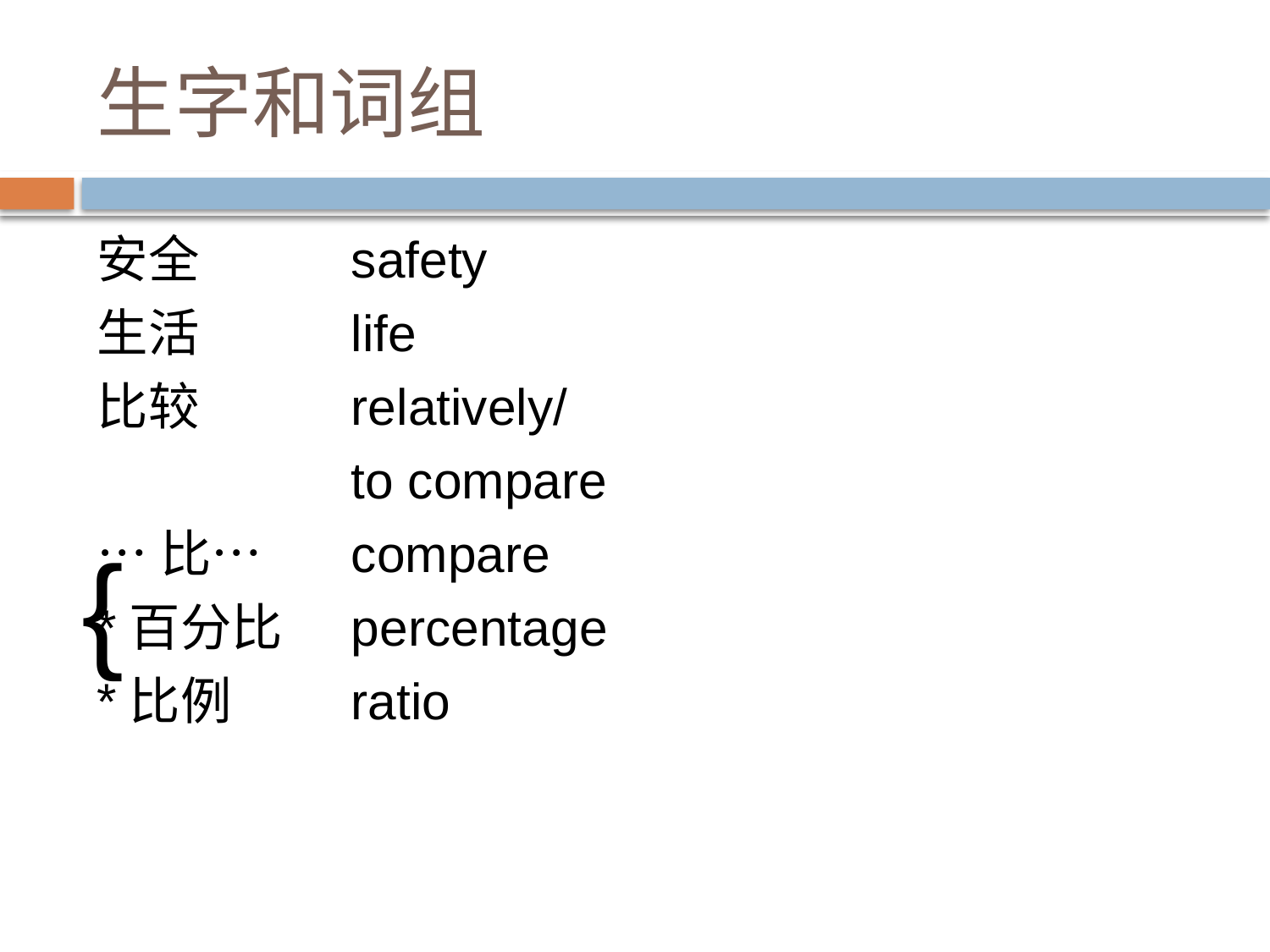

# 生字和词组
安全		safety
生活		life
比较		relatively/
		to compare
…比…	compare
*百分比	percentage
*比例  	ratio

{